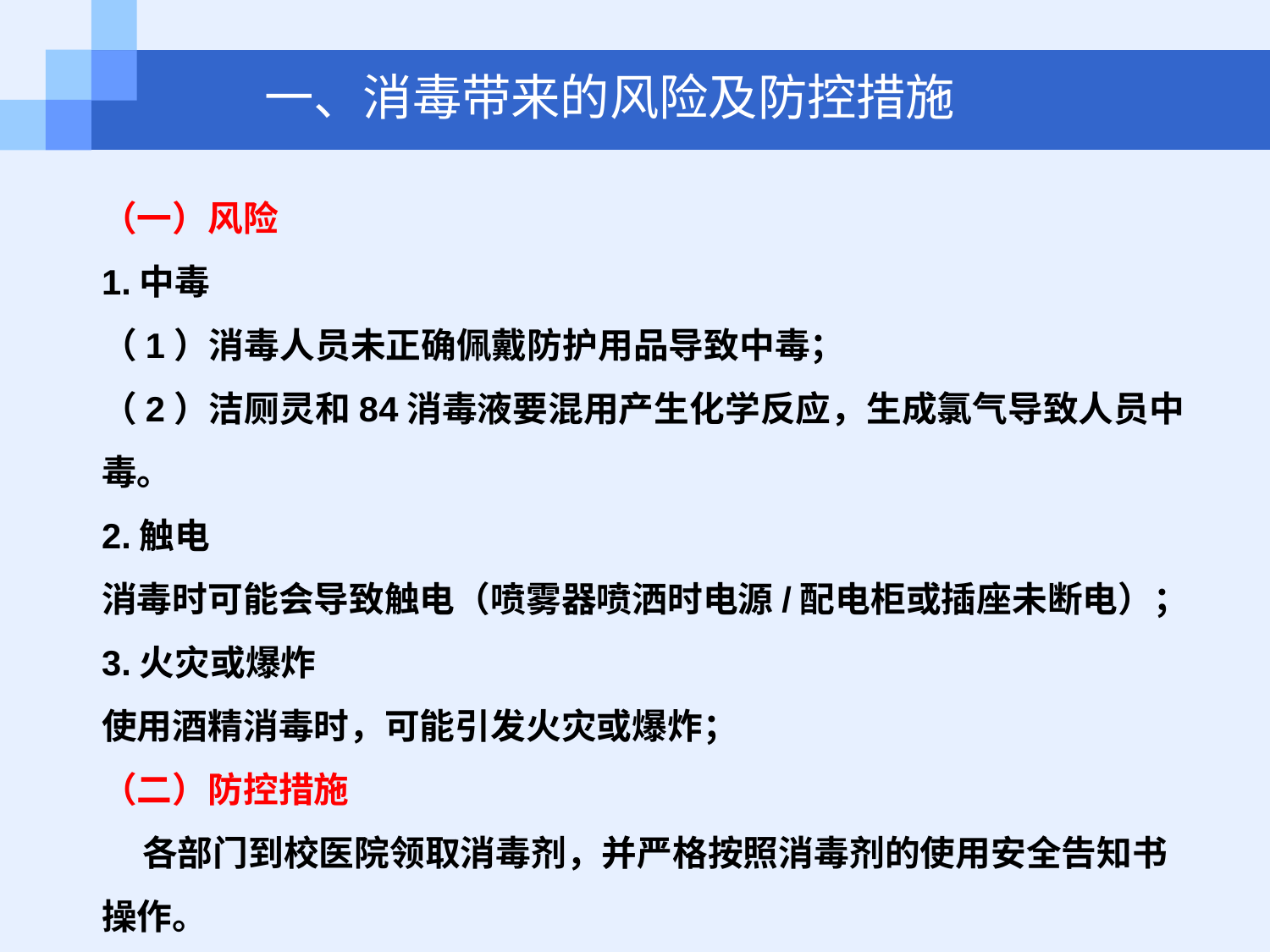

一、消毒带来的风险及防控措施
（一）风险
1.中毒
（1）消毒人员未正确佩戴防护用品导致中毒；
（2）洁厕灵和84消毒液要混用产生化学反应，生成氯气导致人员中毒。
2.触电
消毒时可能会导致触电（喷雾器喷洒时电源/配电柜或插座未断电）；
3.火灾或爆炸
使用酒精消毒时，可能引发火灾或爆炸；
（二）防控措施
    各部门到校医院领取消毒剂，并严格按照消毒剂的使用安全告知书操作。